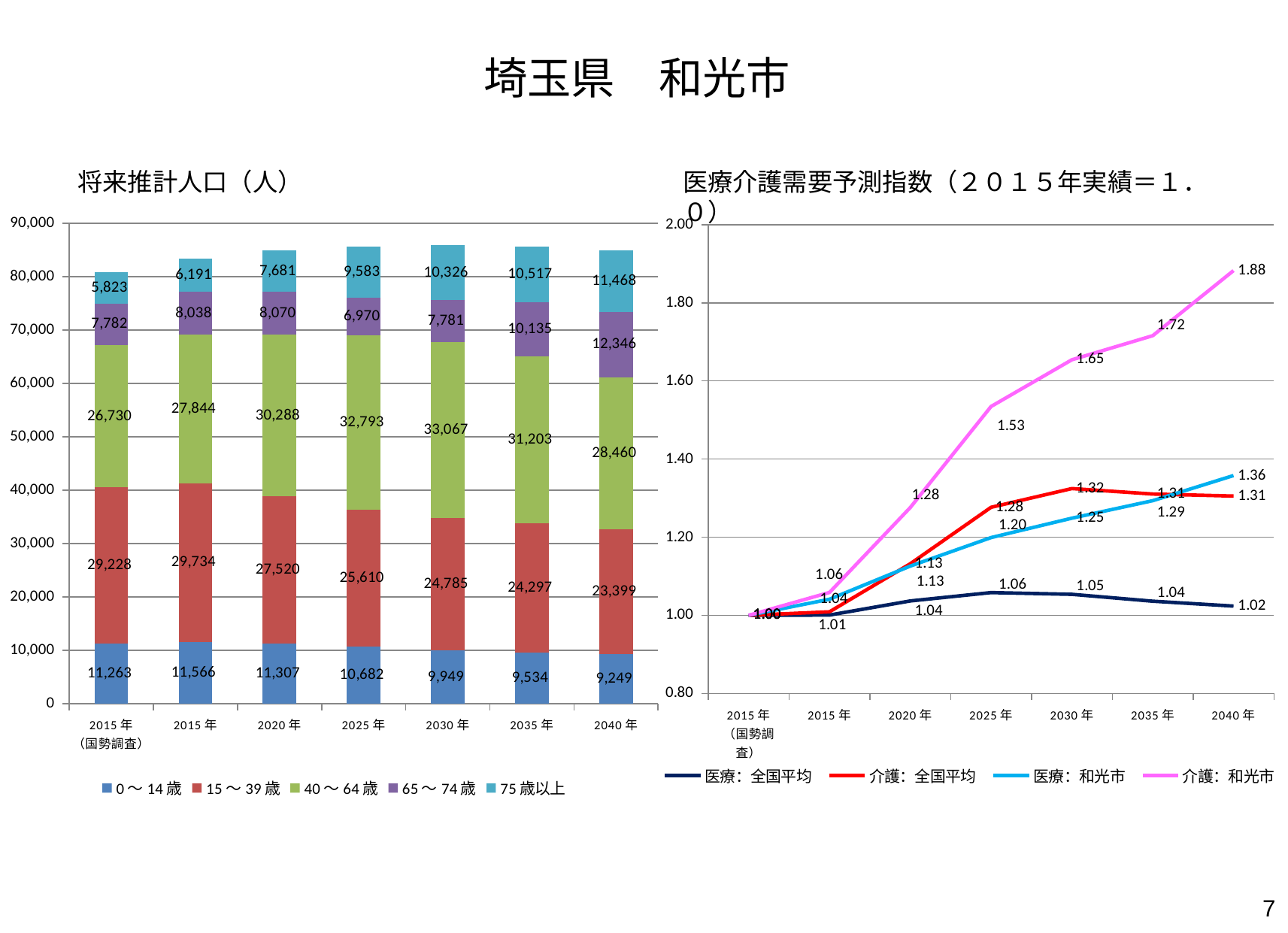

# 埼玉県　和光市
将来推計人口（人）
医療介護需要予測指数（２０１５年実績＝１．０）

### Chart

| Category | 0～14歳 | 15～39歳 | 40～64歳 | 65～74歳 | 75歳以上 |
|---|---|---|---|---|---|
| 2015年
（国勢調査） | 11263.0 | 29228.0 | 26730.0 | 7782.0 | 5823.0 |
| 2015年 | 11566.0 | 29734.0 | 27844.0 | 8038.0 | 6191.0 |
| 2020年 | 11307.0 | 27520.0 | 30288.0 | 8070.0 | 7681.0 |
| 2025年 | 10682.0 | 25610.0 | 32793.0 | 6970.0 | 9583.0 |
| 2030年 | 9949.0 | 24785.0 | 33067.0 | 7781.0 | 10326.0 |
| 2035年 | 9534.0 | 24297.0 | 31203.0 | 10135.0 | 10517.0 |
| 2040年 | 9249.0 | 23399.0 | 28460.0 | 12346.0 | 11468.0 |

### Chart

| Category | 医療：全国平均 | 介護：全国平均 | 医療：和光市 | 介護：和光市 |
|---|---|---|---|---|
| 2015年
（国勢調査） | 1.0 | 1.0 | 1.0 | 1.0 |
| 2015年 | 1.0006074720392848 | 1.0089050361776748 | 1.0410573593060974 | 1.058509248754388 |
| 2020年 | 1.0368168846692272 | 1.1320467941536208 | 1.126006996373589 | 1.2760647421815232 |
| 2025年 | 1.0581331216521488 | 1.2765544333111372 | 1.1989058986586592 | 1.5346449745669288 |
| 2030年 | 1.0536675723517073 | 1.3245394120809264 | 1.2486475270815145 | 1.6542142313499681 |
| 2035年 | 1.0361428747104418 | 1.3106139647888135 | 1.293536455862348 | 1.715868936111948 |
| 2040年 | 1.0236067591232592 | 1.3053202779930246 | 1.3578933012229082 | 1.8824790156892828 |
7